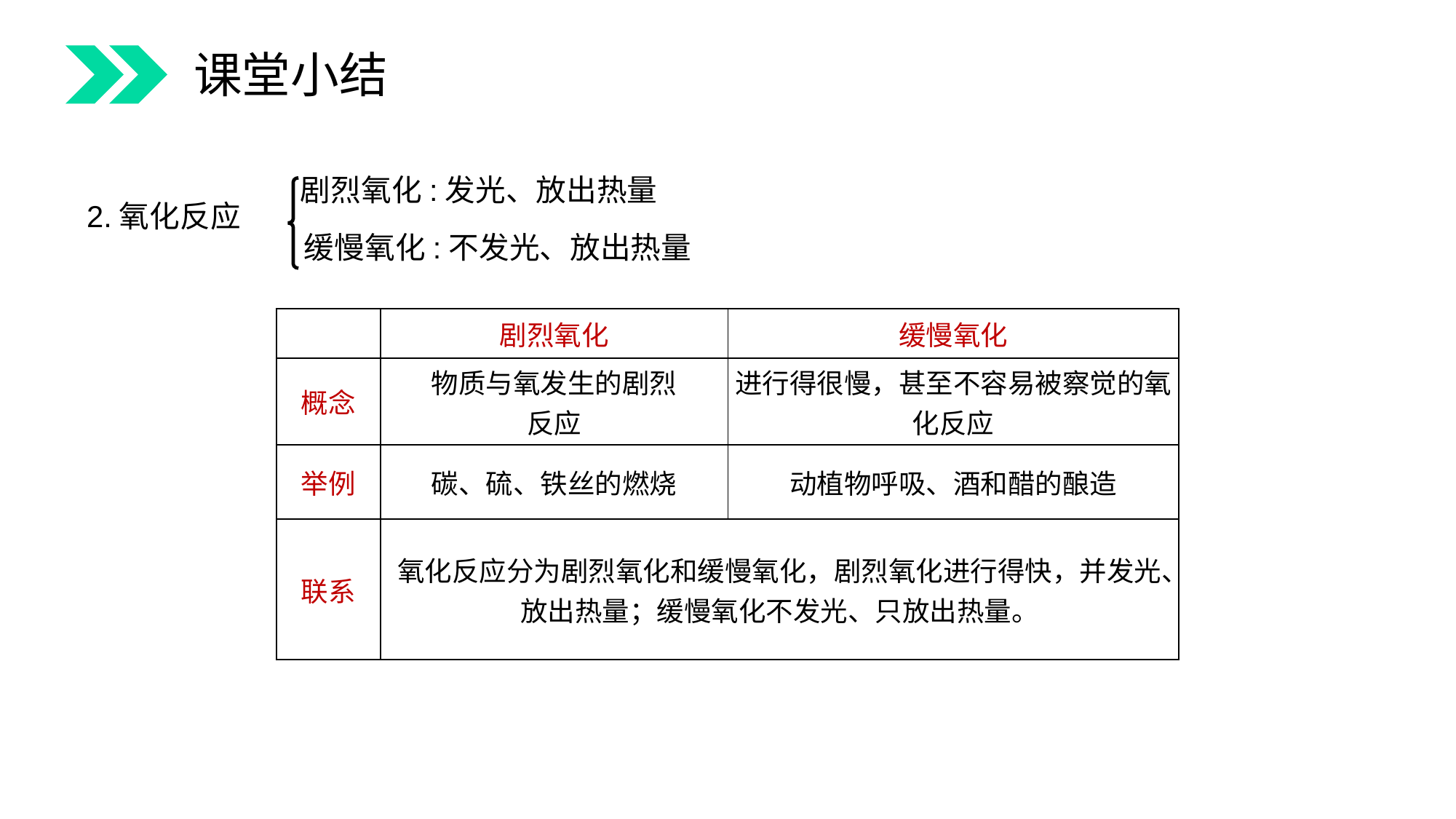

课堂小结
剧烈氧化:发光、放出热量

2.氧化反应
缓慢氧化:不发光、放出热量
|  | 剧烈氧化 | 缓慢氧化 |
| --- | --- | --- |
| 概念 | 物质与氧发生的剧烈 反应 | 进行得很慢，甚至不容易被察觉的氧化反应 |
| 举例 | 碳、硫、铁丝的燃烧 | 动植物呼吸、酒和醋的酿造 |
| 联系 | 氧化反应分为剧烈氧化和缓慢氧化，剧烈氧化进行得快，并发光、放出热量；缓慢氧化不发光、只放出热量。 |  |